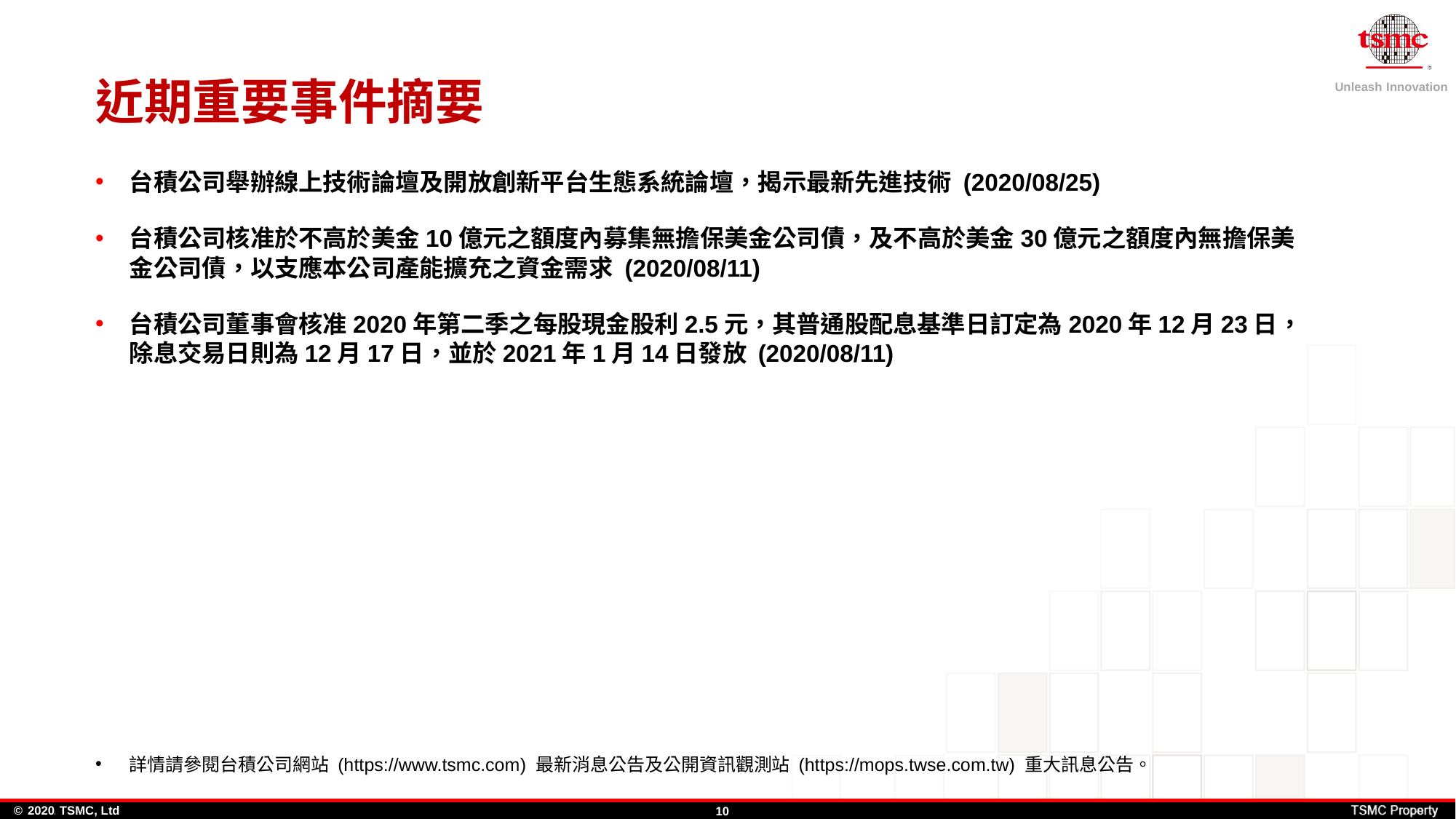

# 近期重要事件摘要

台積公司舉辦線上技術論壇及開放創新平台生態系統論壇，揭示最新先進技術 (2020/08/25)
台積公司核准於不高於美金10億元之額度內募集無擔保美金公司債，及不高於美金30億元之額度內無擔保美金公司債，以支應本公司產能擴充之資金需求 (2020/08/11)
台積公司董事會核准2020年第二季之每股現金股利2.5元，其普通股配息基準日訂定為2020年12月23日，除息交易日則為12月17日，並於2021年1月14日發放 (2020/08/11)
詳情請參閱台積公司網站 (https://www.tsmc.com) 最新消息公告及公開資訊觀測站 (https://mops.twse.com.tw) 重大訊息公告。